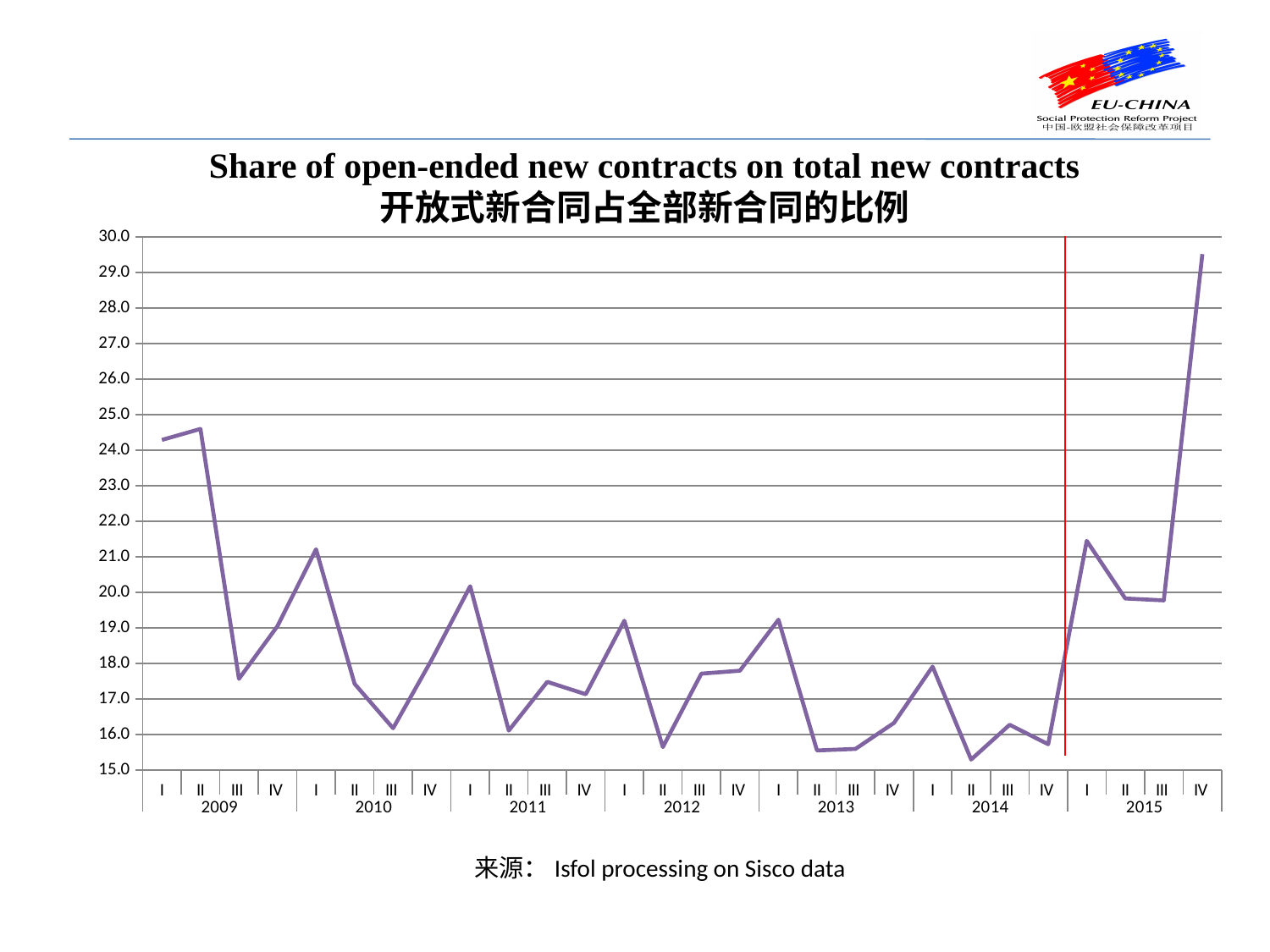

# Share of open-ended new contracts on total new contracts 开放式新合同占全部新合同的比例

### Chart

| Category | Tempo Indeterminato (%) |
|---|---|
| I | 24.28737615981685 |
| II | 24.59567342671453 |
| III  | 17.561194754344992 |
| IV  | 19.047299955094985 |
| I | 21.20857926929581 |
| II | 17.420443957329717 |
| III  | 16.171910252958657 |
| IV  | 18.097230308162526 |
| I | 20.16802767151458 |
| II | 16.106003027021533 |
| III  | 17.477125042420834 |
| IV  | 17.129116164846568 |
| I | 19.19779926580859 |
| II | 15.64250216645471 |
| III  | 17.707443563760762 |
| IV  | 17.79032835082072 |
| I | 19.22723741787255 |
| II | 15.546786598251211 |
| III  | 15.59026870175461 |
| IV  | 16.32223301720562 |
| I | 17.90593368953658 |
| II | 15.28980888860962 |
| III  | 16.26913148885338 |
| IV  | 15.72037394340906 |
| I | 21.445071386983003 |
| II | 19.82297102955924 |
| III  | 19.769640537149588 |
| IV  | 29.51604976096099 |
来源：Isfol processing on Sisco data